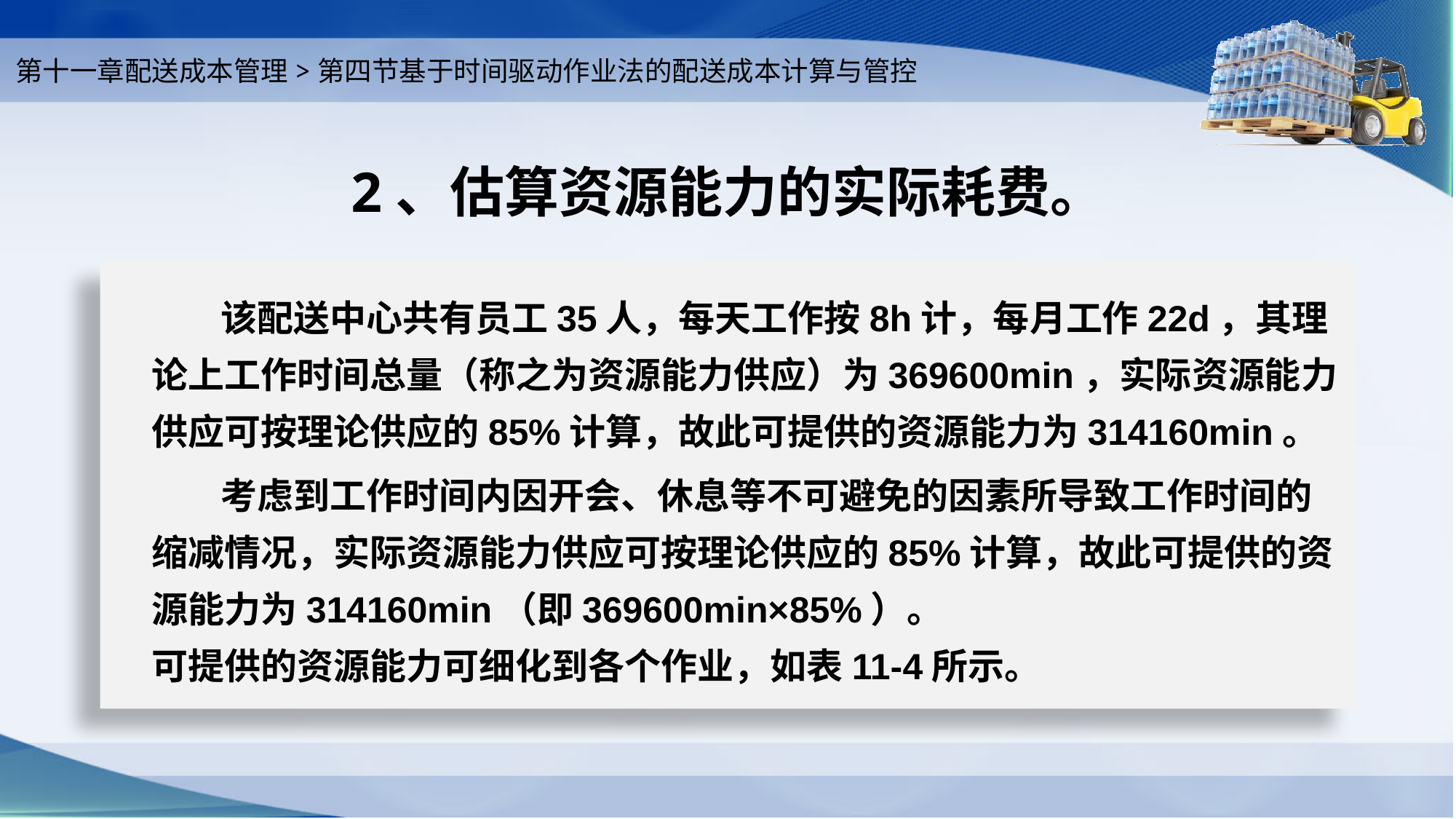

第十一章配送成本管理>第四节基于时间驱动作业法的配送成本计算与管控
# 2、估算资源能力的实际耗费。
该配送中心共有员工35人，每天工作按8h计，每月工作22d，其理论上工作时间总量（称之为资源能力供应）为369600min，实际资源能力供应可按理论供应的85%计算，故此可提供的资源能力为314160min。
考虑到工作时间内因开会、休息等不可避免的因素所导致工作时间的缩减情况，实际资源能力供应可按理论供应的85%计算，故此可提供的资源能力为314160min（即369600min×85%）。
可提供的资源能力可细化到各个作业，如表11-4所示。